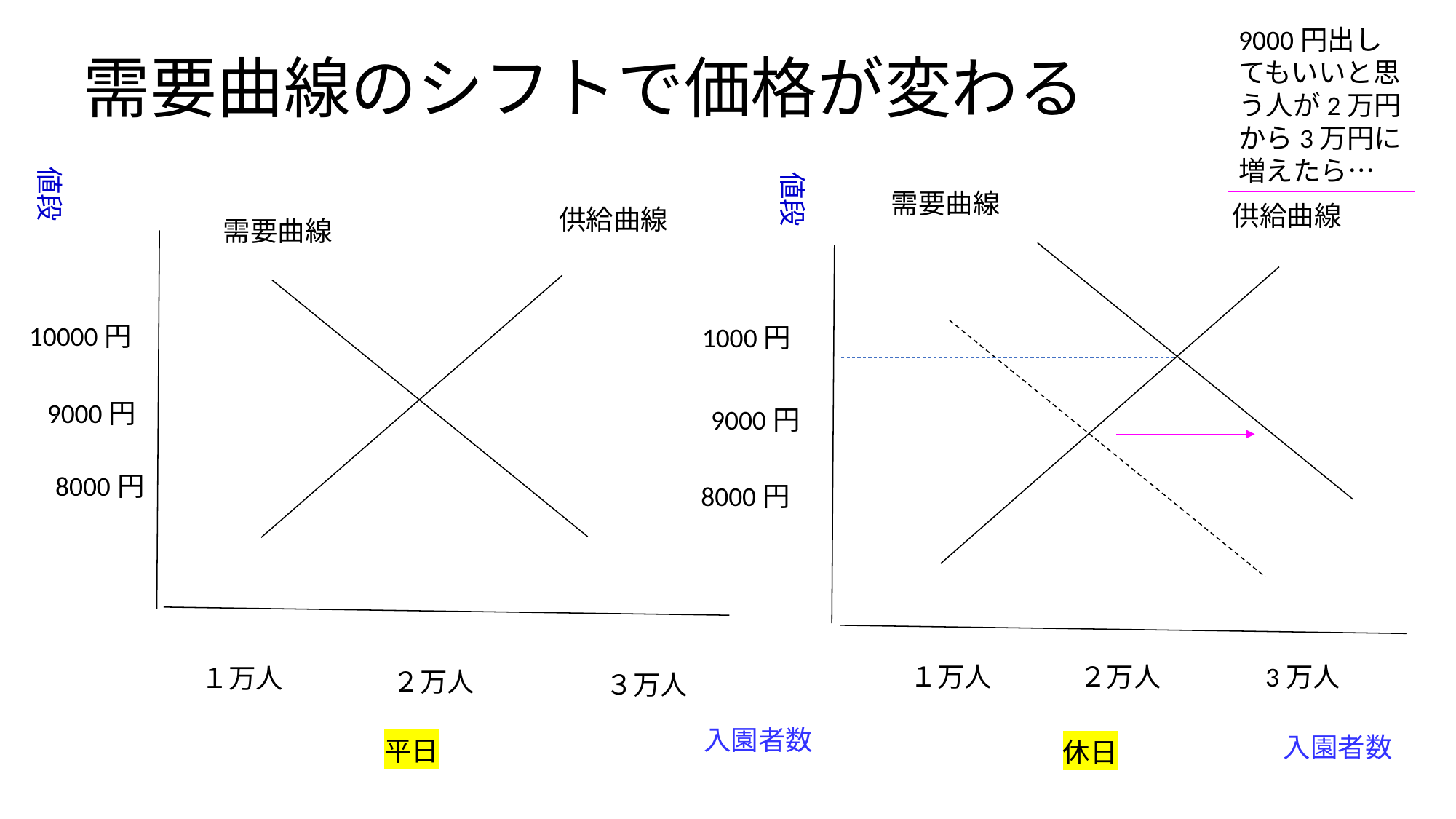

9000円出してもいいと思う人が2万円から3万円に増えたら…
# 需要曲線のシフトで価格が変わる
値段
値段
需要曲線
供給曲線
供給曲線
需要曲線

10000円
1000円

9000円
9000円
8000円
8000円

１万人
3万人
２万人
１万人
２万人
３万人

入園者数
入園者数
平日
休日